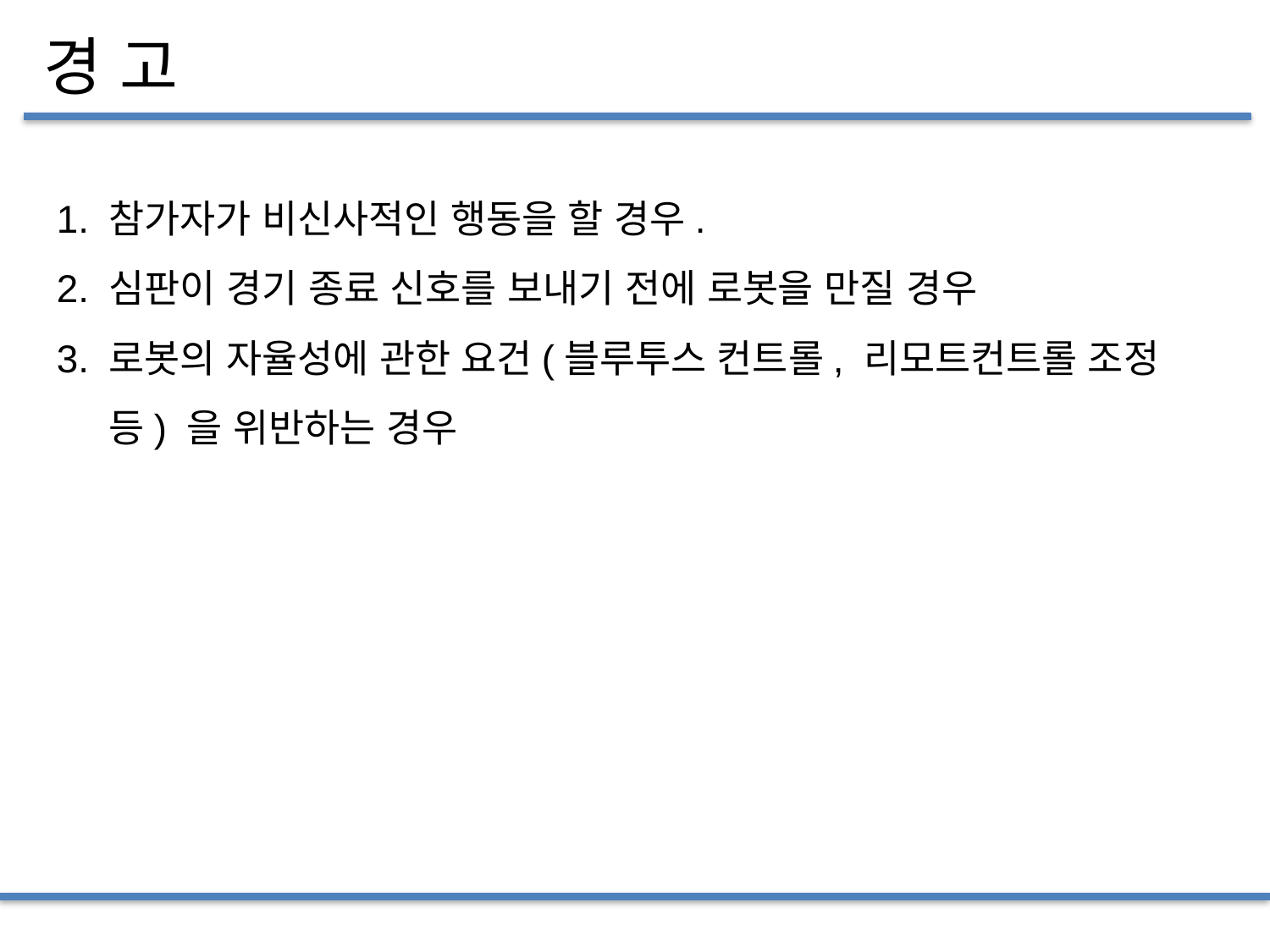

경 고

1. 참가자가 비신사적인 행동을 할 경우.
2. 심판이 경기 종료 신호를 보내기 전에 로봇을 만질 경우
3. 로봇의 자율성에 관한 요건(블루투스 컨트롤, 리모트컨트롤 조정
    등) 을 위반하는 경우